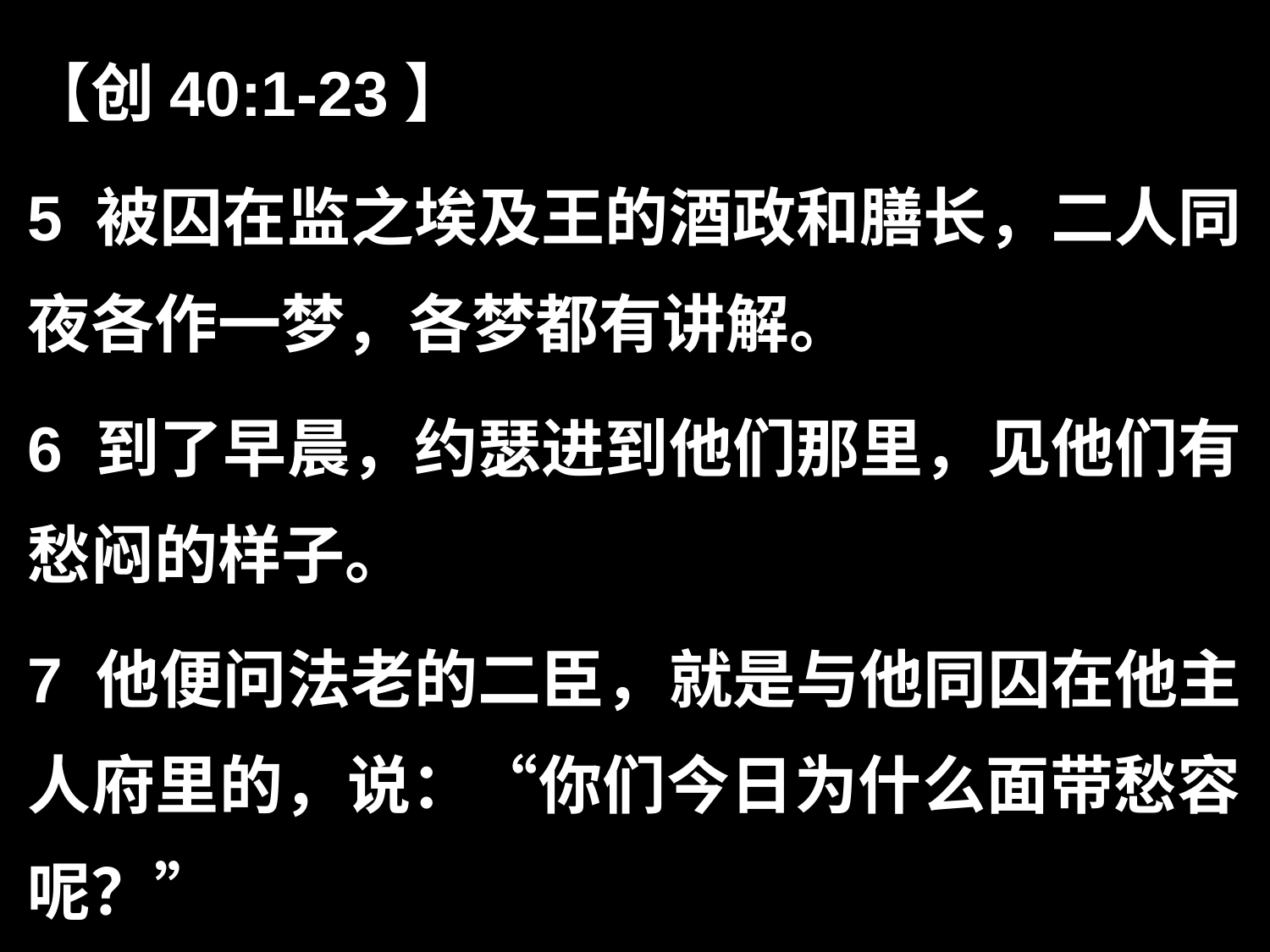

【创40:1-23】
5 被囚在监之埃及王的酒政和膳长，二人同夜各作一梦，各梦都有讲解。
6 到了早晨，约瑟进到他们那里，见他们有愁闷的样子。
7 他便问法老的二臣，就是与他同囚在他主人府里的，说：“你们今日为什么面带愁容呢？”